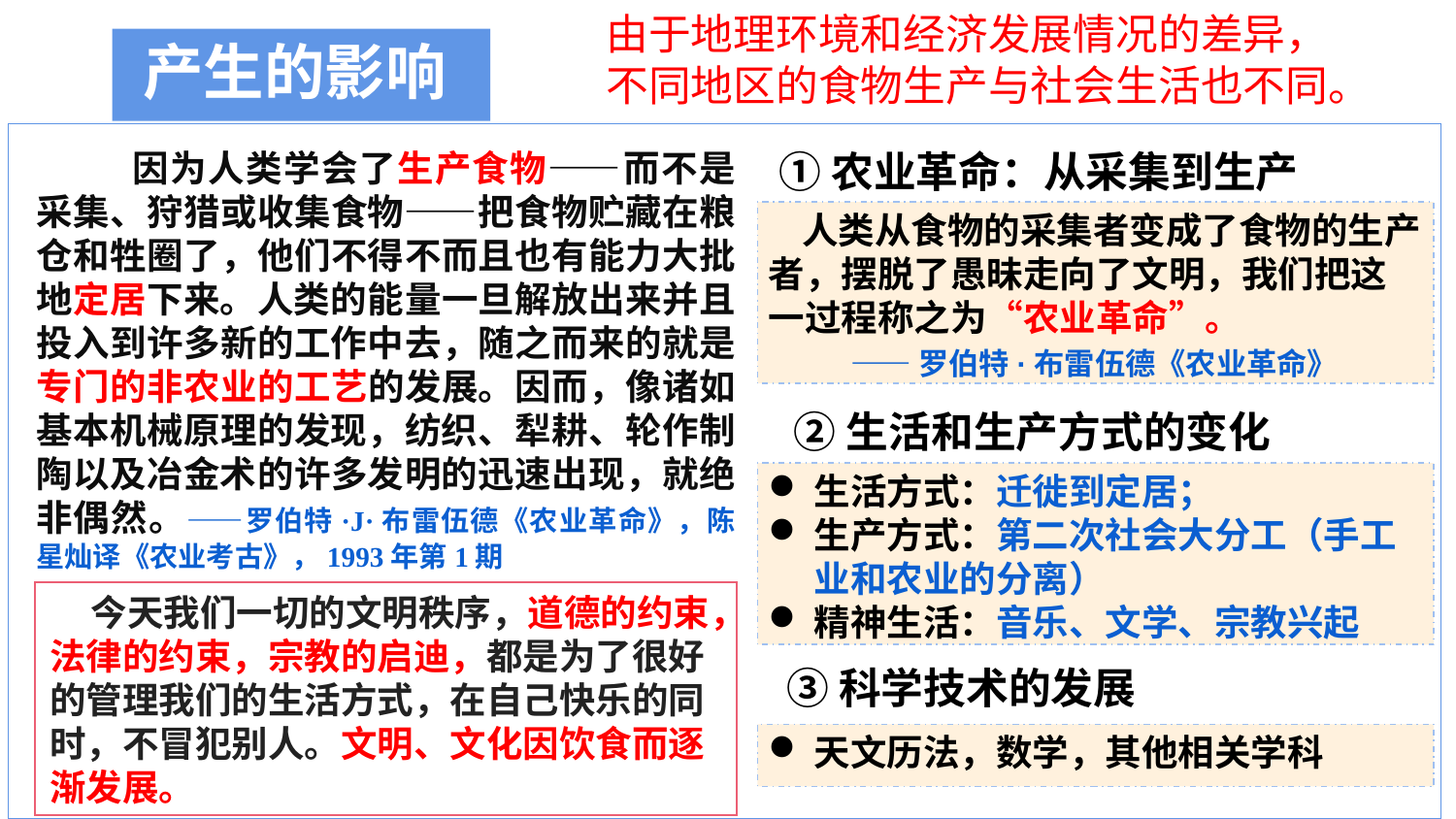

由于地理环境和经济发展情况的差异，
不同地区的食物生产与社会生活也不同。
 产生的影响

         因为人类学会了生产食物——而不是采集、狩猎或收集食物——把食物贮藏在粮仓和牲圈了，他们不得不而且也有能力大批地定居下来。人类的能量一旦解放出来并且投入到许多新的工作中去，随之而来的就是专门的非农业的工艺的发展。因而，像诸如基本机械原理的发现，纺织、犁耕、轮作制陶以及冶金术的许多发明的迅速出现，就绝非偶然。——罗伯特·J·布雷伍德《农业革命》，陈星灿译《农业考古》，1993年第1期
①农业革命：从采集到生产
   人类从食物的采集者变成了食物的生产者，摆脱了愚昧走向了文明，我们把这一过程称之为“农业革命”。
          ——罗伯特·布雷伍德《农业革命》

②生活和生产方式的变化
生活方式：迁徙到定居；
生产方式：第二次社会大分工（手工业和农业的分离）
精神生活：音乐、文学、宗教兴起
    今天我们一切的文明秩序，道德的约束，法律的约束，宗教的启迪，都是为了很好的管理我们的生活方式，在自己快乐的同时，不冒犯别人。文明、文化因饮食而逐渐发展。
③科学技术的发展
天文历法，数学，其他相关学科